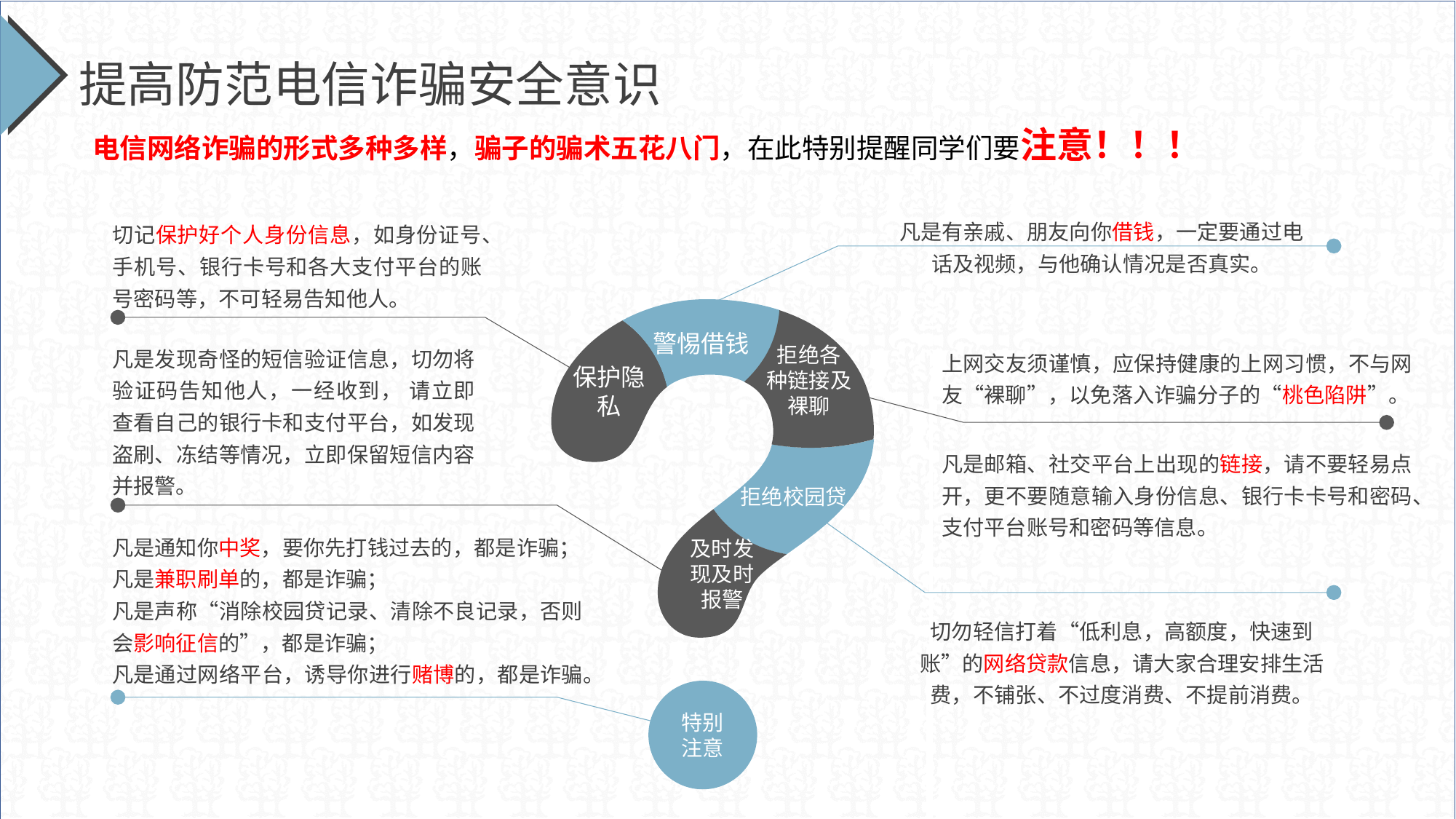

提高防范电信诈骗安全意识

电信网络诈骗的形式多种多样，骗子的骗术五花八门，在此特别提醒同学们要注意！！！
凡是有亲戚、朋友向你借钱，一定要通过电话及视频，与他确认情况是否真实。
切记保护好个人身份信息，如身份证号、手机号、银行卡号和各大支付平台的账号密码等，不可轻易告知他人。

警惕借钱
拒绝各
种链接及
裸聊

保护隐私
凡是发现奇怪的短信验证信息，切勿将验证码告知他人，一经收到， 请立即查看自己的银行卡和支付平台，如发现盗刷、冻结等情况，立即保留短信内容并报警。
上网交友须谨慎，应保持健康的上网习惯，不与网友“裸聊”，以免落入诈骗分子的“桃色陷阱”。

拒绝校园贷
凡是邮箱、社交平台上出现的链接，请不要轻易点开，更不要随意输入身份信息、银行卡卡号和密码、支付平台账号和密码等信息。

及时发
现及时
报警

凡是通知你中奖，要你先打钱过去的，都是诈骗；
凡是兼职刷单的，都是诈骗；
凡是声称“消除校园贷记录、清除不良记录，否则会影响征信的”，都是诈骗；
凡是通过网络平台，诱导你进行赌博的，都是诈骗。
切勿轻信打着“低利息，高额度，快速到账”的网络贷款信息，请大家合理安排生活费，不铺张、不过度消费、不提前消费。
特别注意